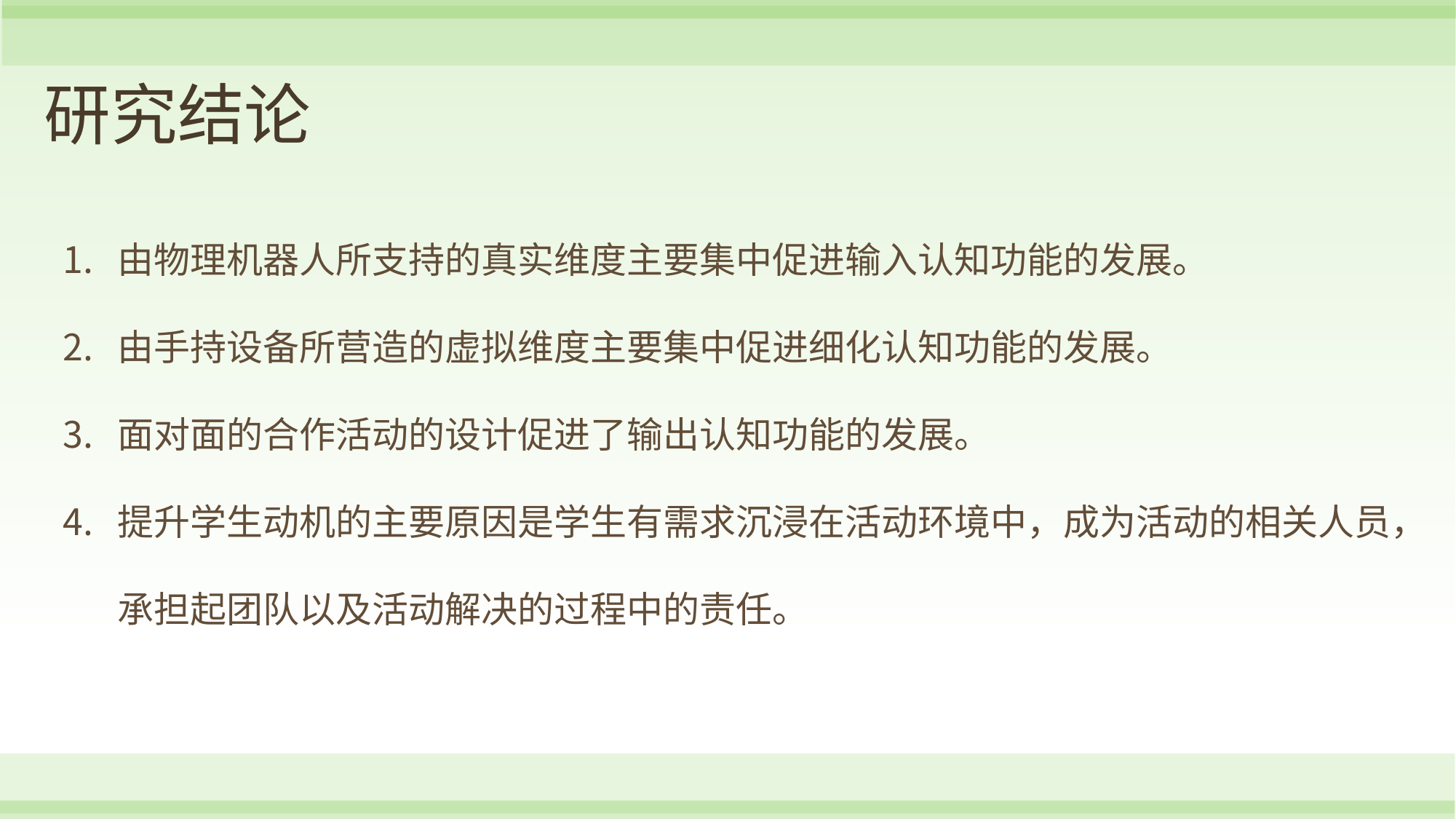

# 研究结论
由物理机器人所支持的真实维度主要集中促进输入认知功能的发展。
由手持设备所营造的虚拟维度主要集中促进细化认知功能的发展。
面对面的合作活动的设计促进了输出认知功能的发展。
提升学生动机的主要原因是学生有需求沉浸在活动环境中，成为活动的相关人员，承担起团队以及活动解决的过程中的责任。